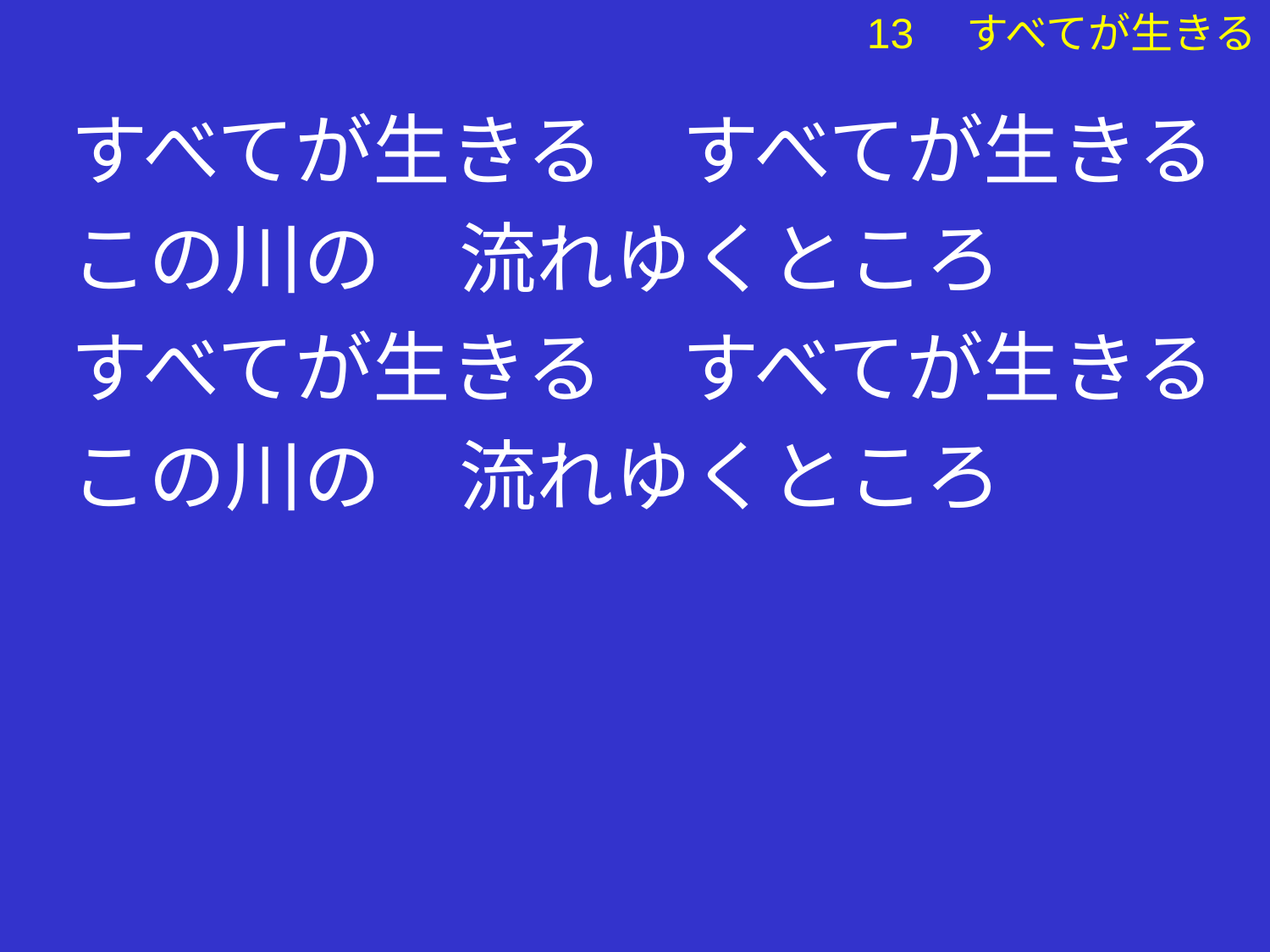

すべてが生きる　すべてが生きる
この川の　流れゆくところ
すべてが生きる　すべてが生きる
この川の　流れゆくところ
# 13　すべてが生きる